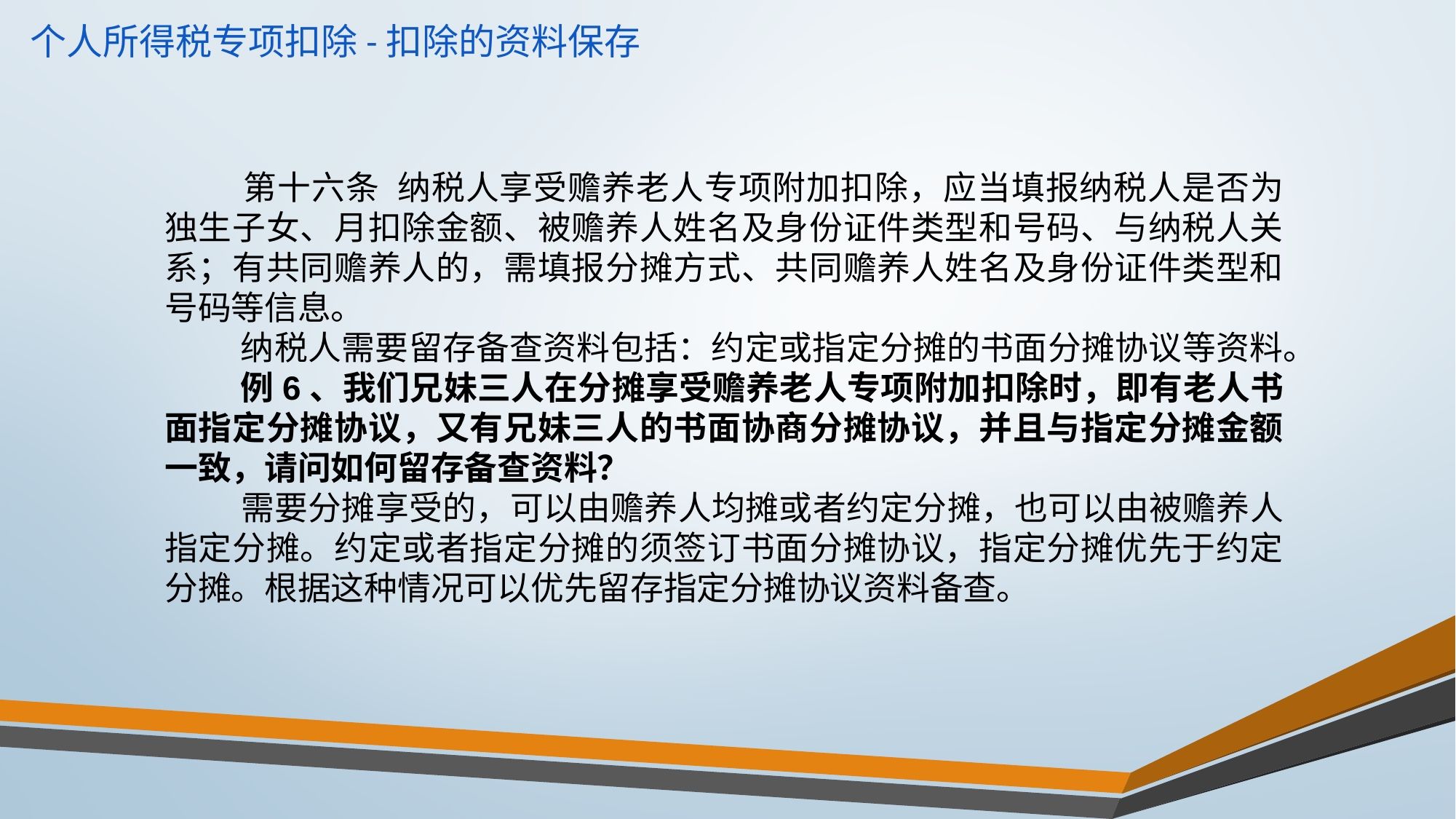

第十六条 纳税人享受赡养老人专项附加扣除，应当填报纳税人是否为独生子女、月扣除金额、被赡养人姓名及身份证件类型和号码、与纳税人关系；有共同赡养人的，需填报分摊方式、共同赡养人姓名及身份证件类型和号码等信息。
    纳税人需要留存备查资料包括：约定或指定分摊的书面分摊协议等资料。
    例6、我们兄妹三人在分摊享受赡养老人专项附加扣除时，即有老人书面指定分摊协议，又有兄妹三人的书面协商分摊协议，并且与指定分摊金额一致，请问如何留存备查资料？
    需要分摊享受的，可以由赡养人均摊或者约定分摊，也可以由被赡养人指定分摊。约定或者指定分摊的须签订书面分摊协议，指定分摊优先于约定分摊。根据这种情况可以优先留存指定分摊协议资料备查。